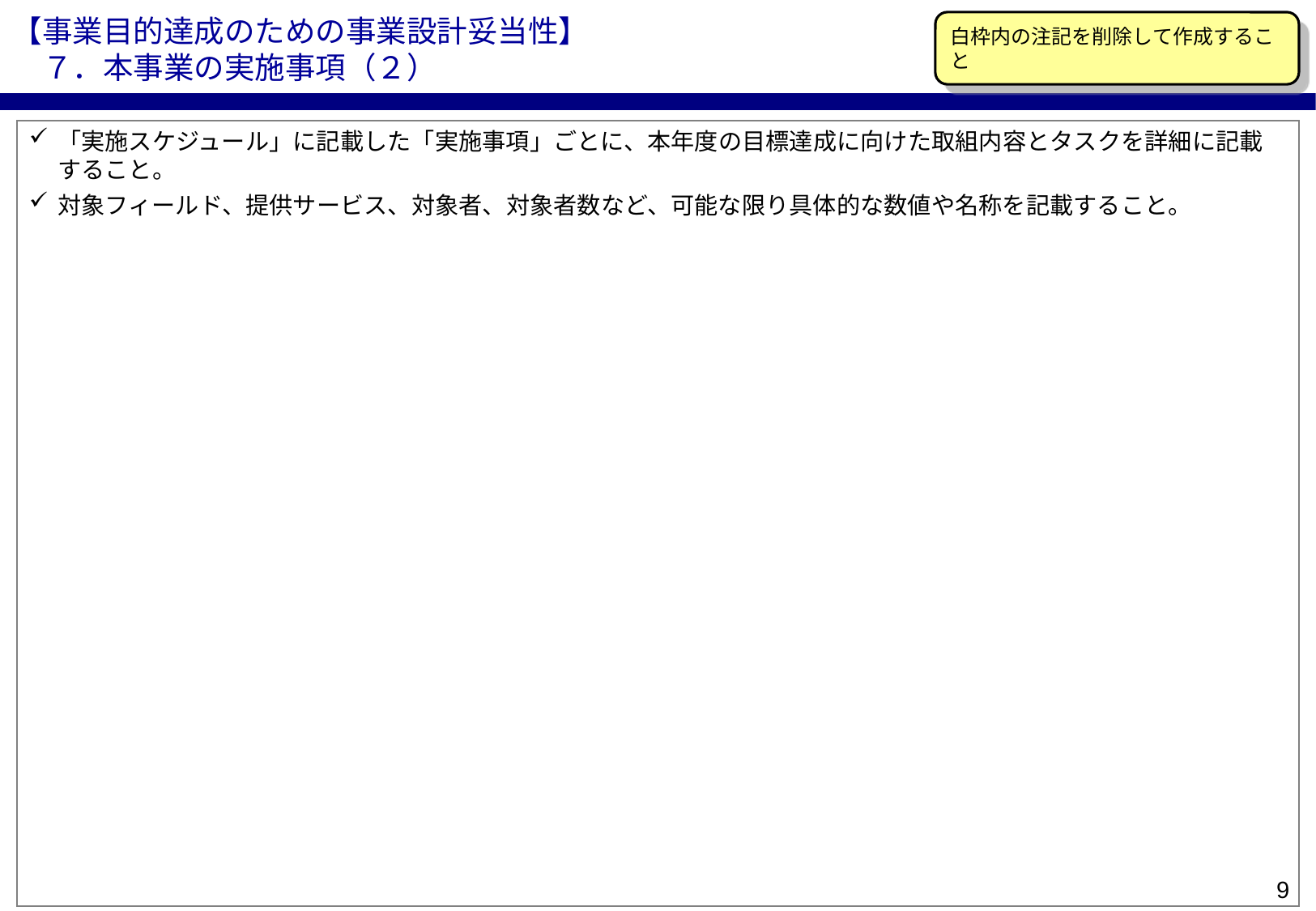

【事業目的達成のための事業設計妥当性】
　７．本事業の実施事項（２）
白枠内の注記を削除して作成すること
「実施スケジュール」に記載した「実施事項」ごとに、本年度の目標達成に向けた取組内容とタスクを詳細に記載すること。
対象フィールド、提供サービス、対象者、対象者数など、可能な限り具体的な数値や名称を記載すること。